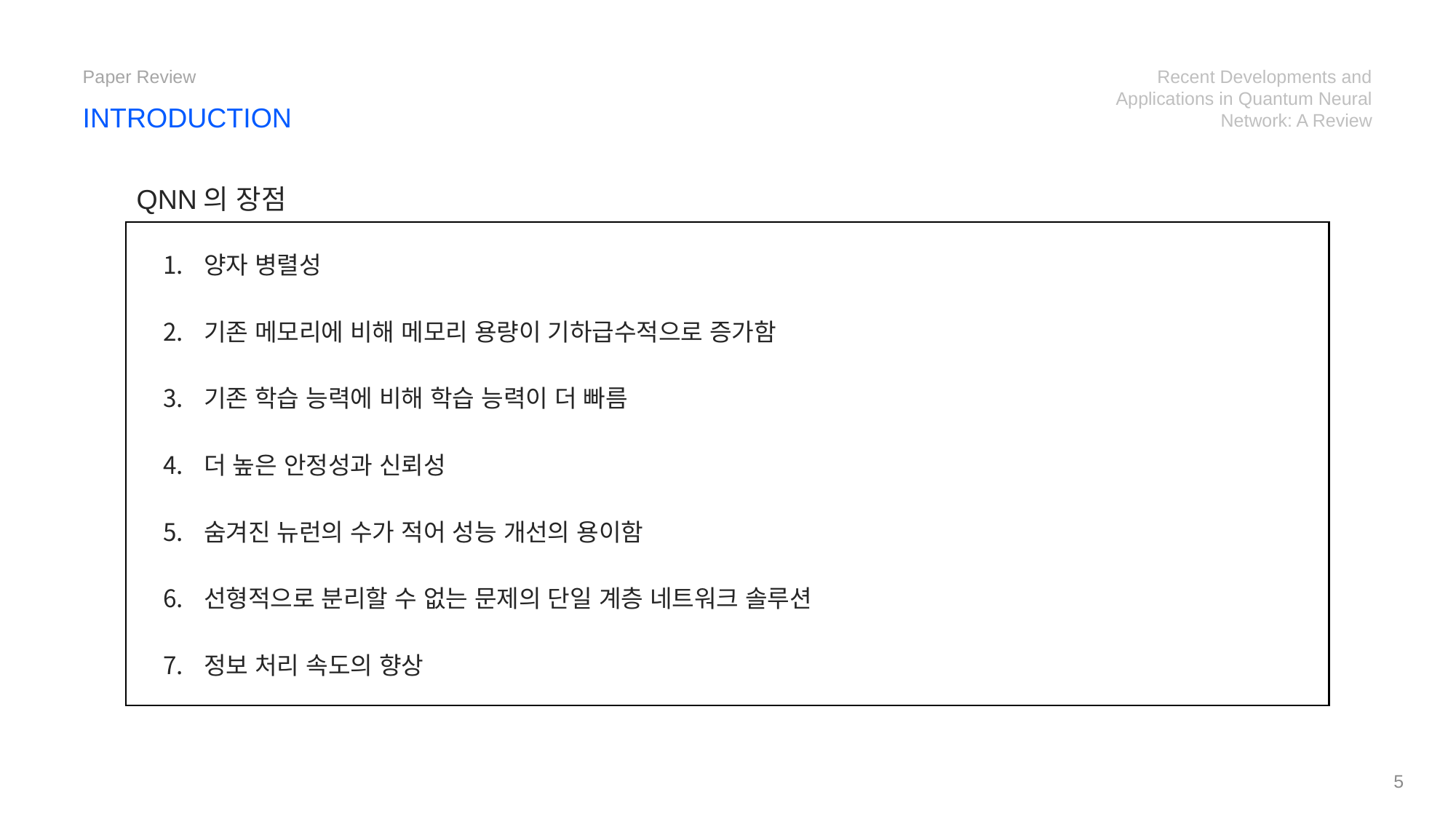

Paper Review
Recent Developments and Applications in Quantum Neural Network: A Review
INTRODUCTION
QNN의 장점

양자 병렬성

기존 메모리에 비해 메모리 용량이 기하급수적으로 증가함

기존 학습 능력에 비해 학습 능력이 더 빠름

더 높은 안정성과 신뢰성

숨겨진 뉴런의 수가 적어 성능 개선의 용이함

선형적으로 분리할 수 없는 문제의 단일 계층 네트워크 솔루션

정보 처리 속도의 향상
5